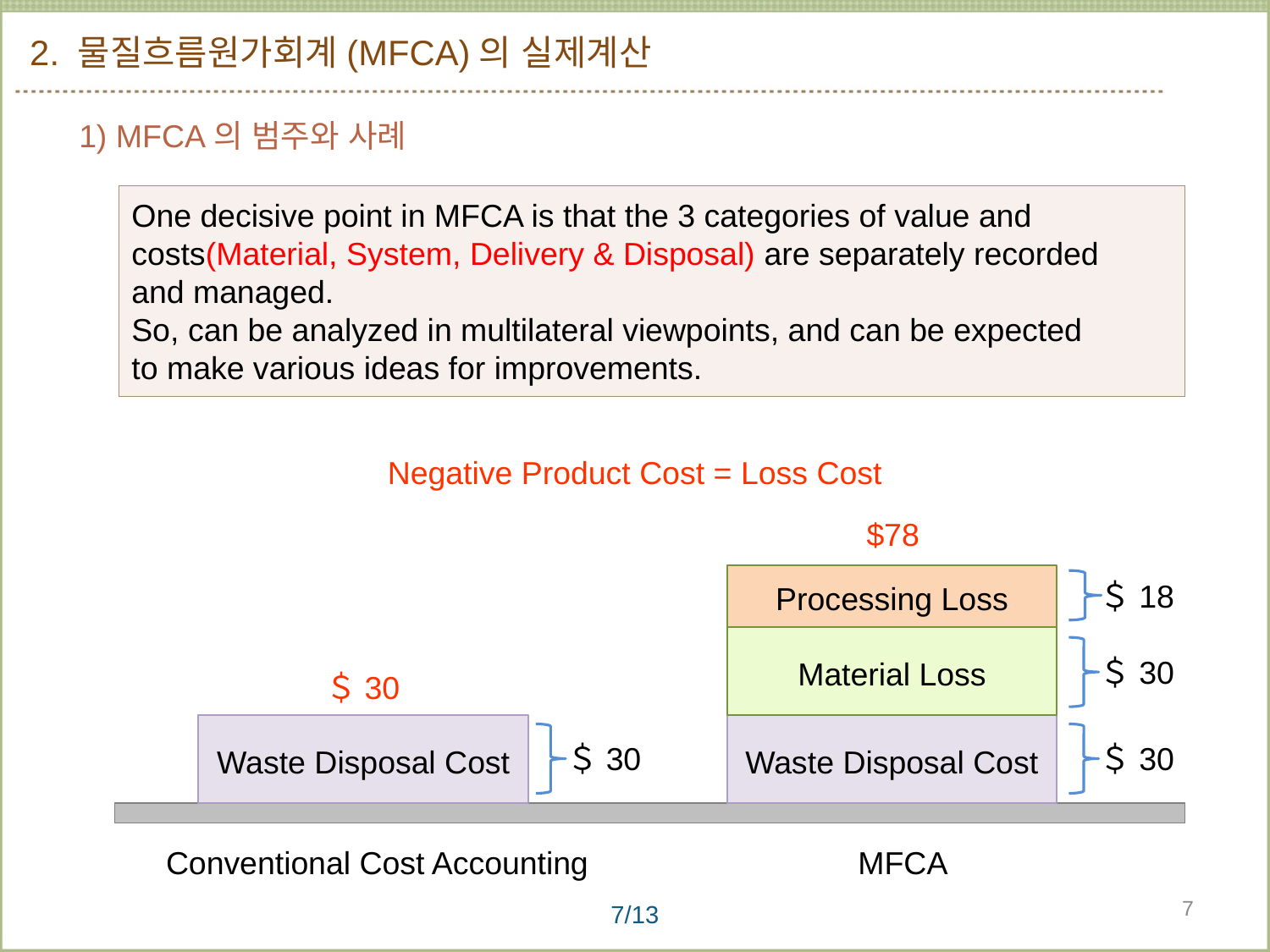

# 2. 물질흐름원가회계(MFCA)의 실제계산
1) MFCA의 범주와 사례
One decisive point in MFCA is that the 3 categories of value and
costs(Material, System, Delivery & Disposal) are separately recorded
and managed.
So, can be analyzed in multilateral viewpoints, and can be expected
to make various ideas for improvements.
Negative Product Cost = Loss Cost
$78
Processing Loss

＄18
Material Loss

＄30
＄30
Waste Disposal Cost
Waste Disposal Cost

＄30
＄30

Conventional Cost Accounting

MFCA
7